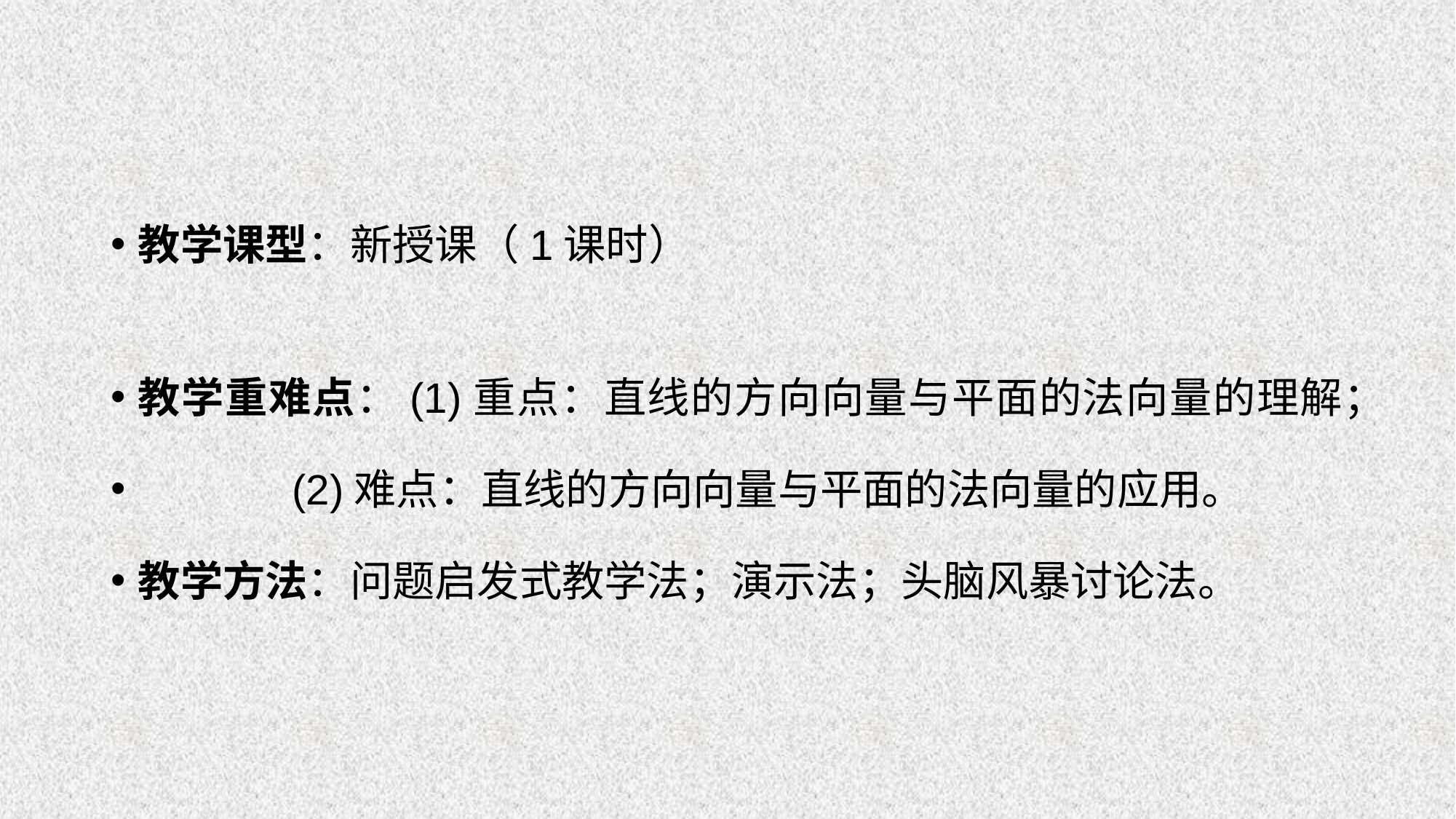

#
教学课型：新授课（1课时）

教学重难点：(1)重点：直线的方向向量与平面的法向量的理解；
             (2)难点：直线的方向向量与平面的法向量的应用。
教学方法：问题启发式教学法；演示法；头脑风暴讨论法。